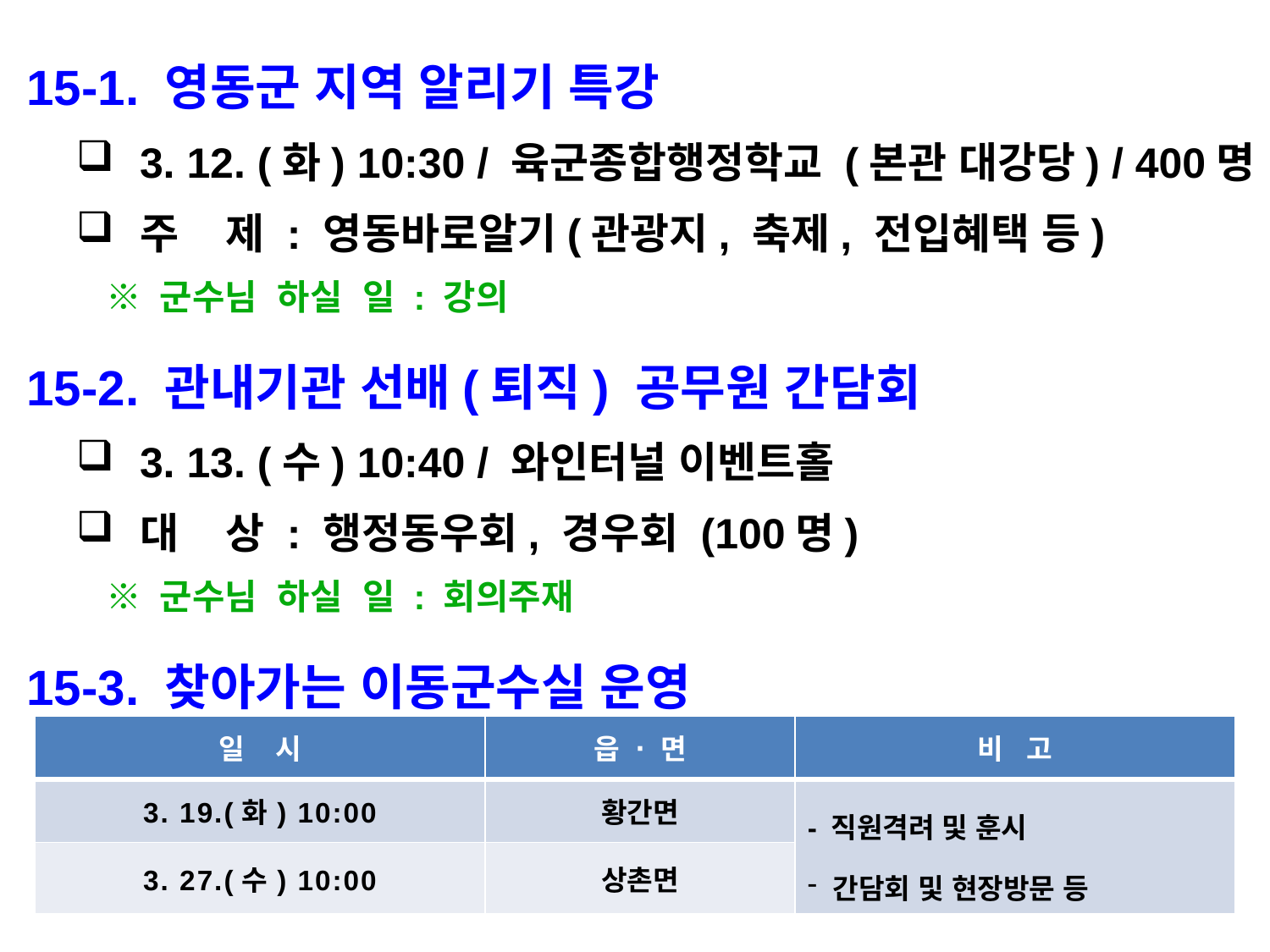

15-1. 영동군 지역 알리기 특강
3. 12. (화) 10:30 / 육군종합행정학교 (본관 대강당) / 400명
주    제 : 영동바로알기(관광지, 축제, 전입혜택 등)
   ※ 군수님  하실  일 : 강의

 15-2. 관내기관 선배(퇴직) 공무원 간담회
3. 13. (수) 10:40 / 와인터널 이벤트홀
대    상 : 행정동우회, 경우회 (100명)
   ※ 군수님  하실  일 : 회의주재

 15-3. 찾아가는 이동군수실 운영

| 일 시 | 읍 · 면 | 비 고 |
| --- | --- | --- |
| 3. 19.(화) 10:00 | 황간면 | - 직원격려 및 훈시 간담회 및 현장방문 등 |
| 3. 27.(수) 10:00 | 상촌면 |  |